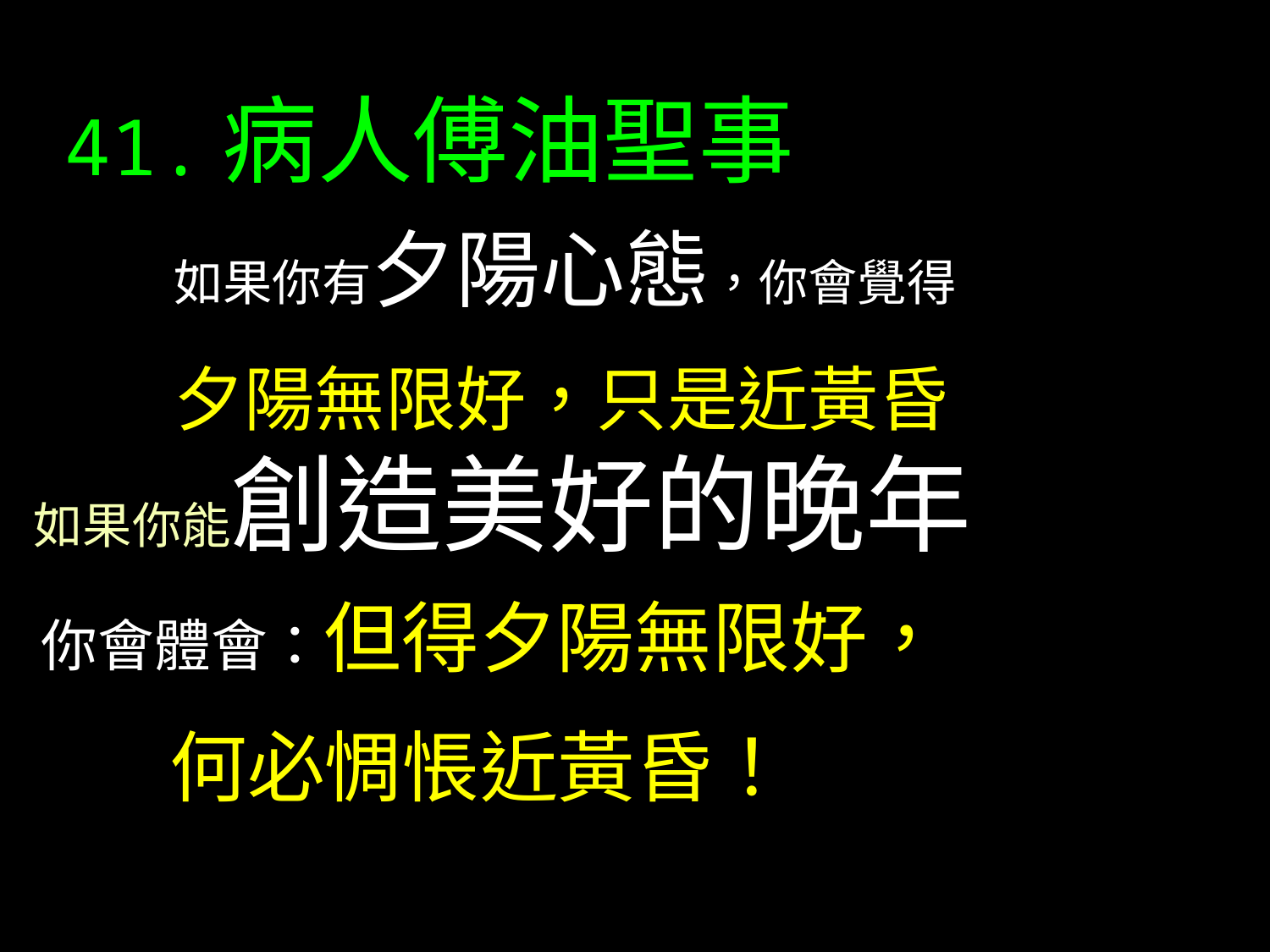

# 41.病人傅油聖事 如果你有夕陽心態，你會覺得 夕陽無限好，只是近黃昏 如果你能創造美好的晚年 你會體會：但得夕陽無限好， 何必惆悵近黃昏！